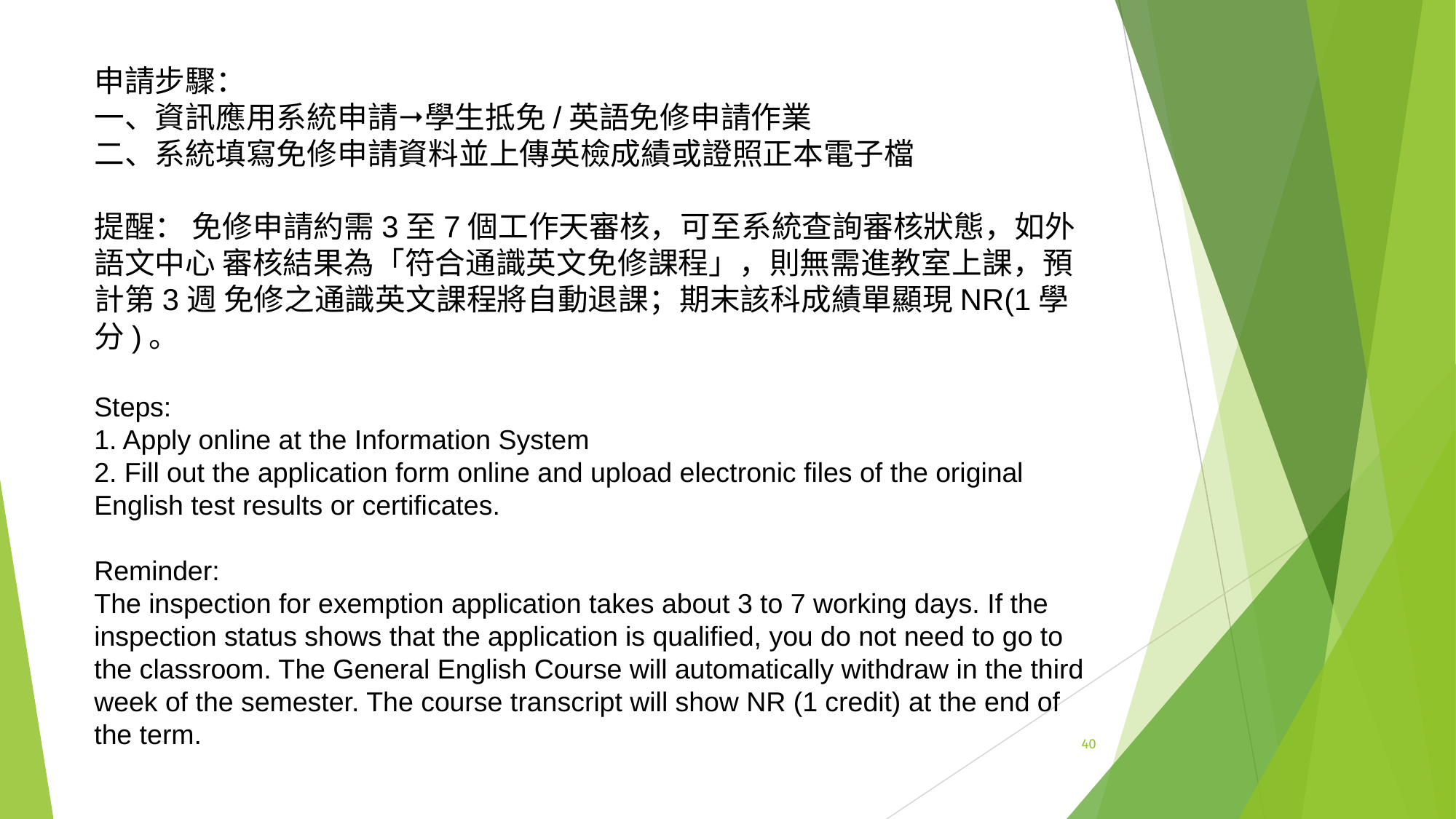

申請步驟：
一、資訊應用系統申請⭢學生抵免/英語免修申請作業
二、系統填寫免修申請資料並上傳英檢成績或證照正本電子檔

提醒： 免修申請約需3至7個工作天審核，可至系統查詢審核狀態，如外語文中心 審核結果為「符合通識英文免修課程」，則無需進教室上課，預計第3週 免修之通識英文課程將自動退課；期末該科成績單顯現NR(1學分)。

Steps:
1. Apply online at the Information System
2. Fill out the application form online and upload electronic files of the original English test results or certificates.
Reminder:
The inspection for exemption application takes about 3 to 7 working days. If the inspection status shows that the application is qualified, you do not need to go to the classroom. The General English Course will automatically withdraw in the third week of the semester. The course transcript will show NR (1 credit) at the end of the term.
40